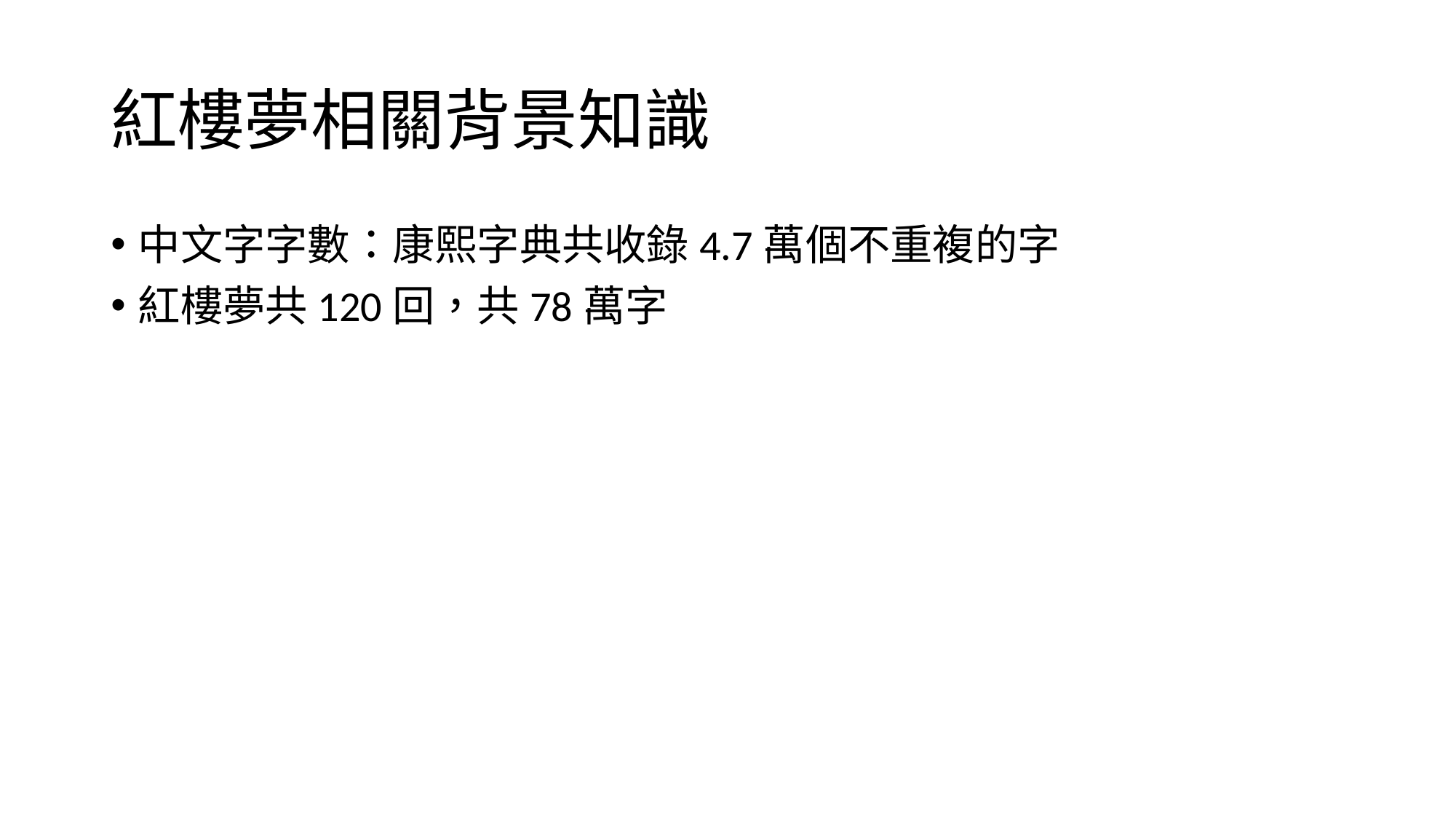

# 紅樓夢相關背景知識
中文字字數：康熙字典共收錄4.7萬個不重複的字
紅樓夢共120回，共78萬字